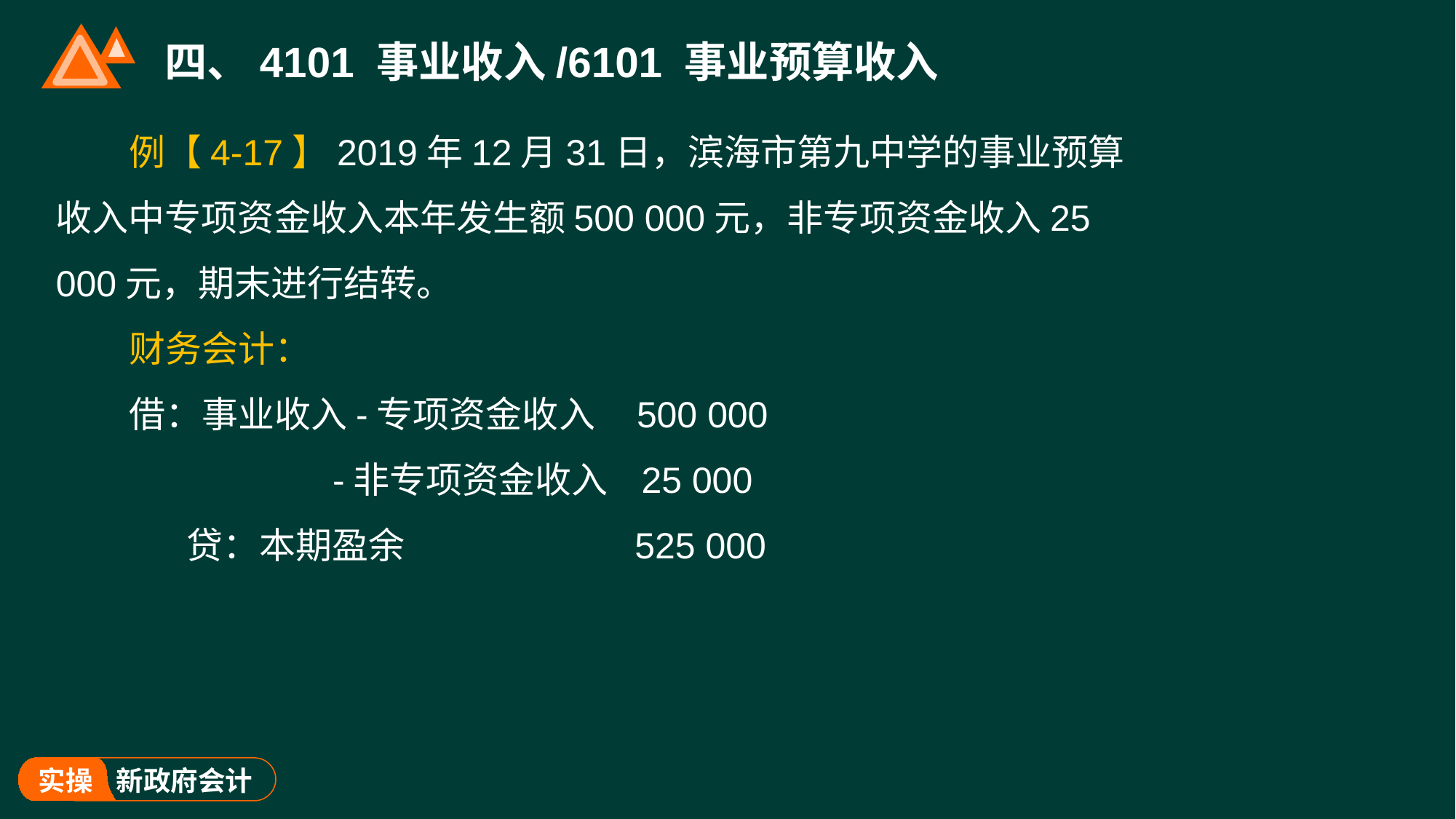

# 四、4101 事业收入/6101 事业预算收入
例【4-17】2019年12月31日，滨海市第九中学的事业预算收入中专项资金收入本年发生额500 000元，非专项资金收入25 000元，期末进行结转。
财务会计：
借：事业收入-专项资金收入    500 000
                    -非专项资金收入   25 000
      贷：本期盈余                           525 000